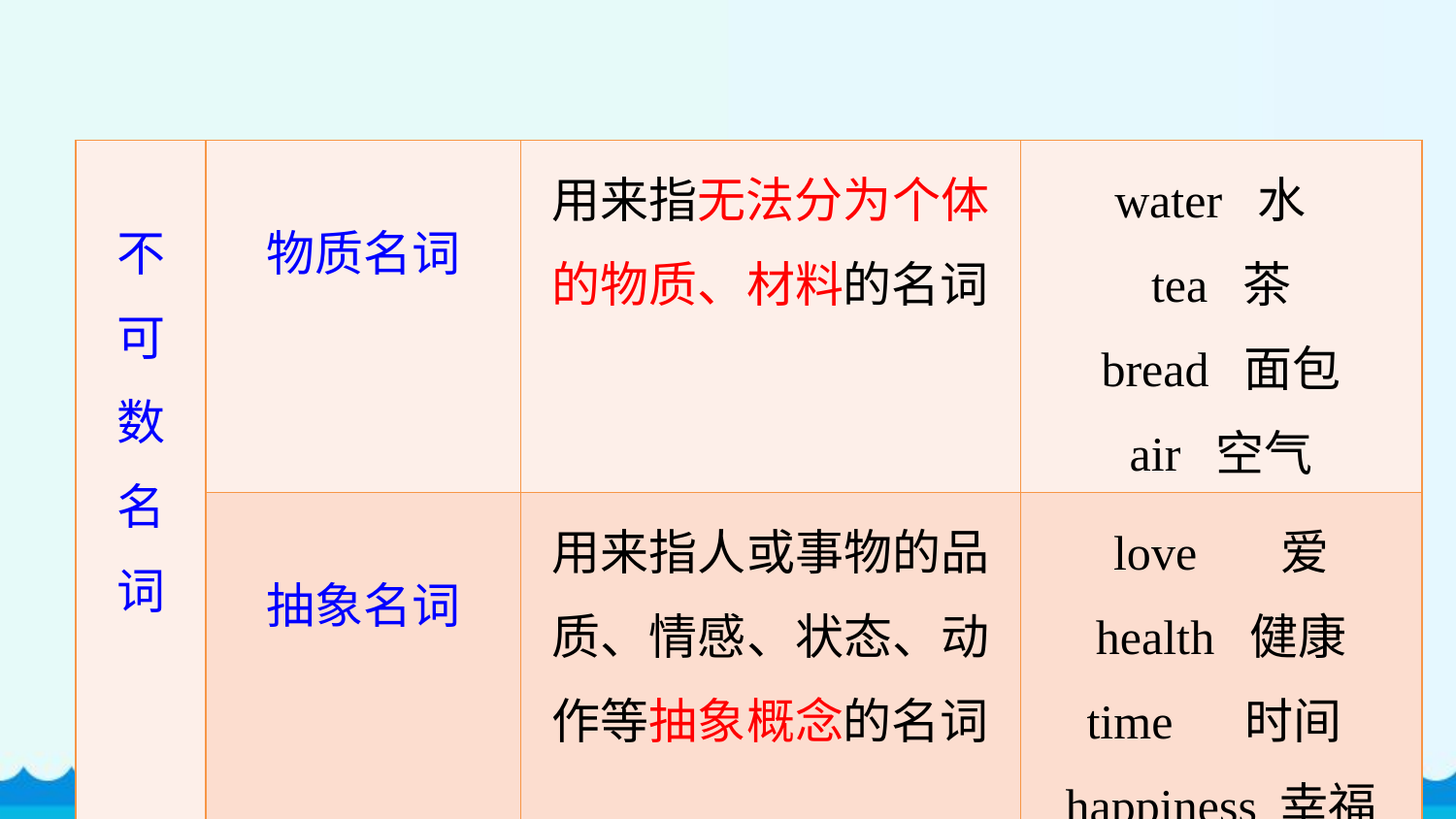

| 不 可 数 名 词 | 物质名词 | 用来指无法分为个体的物质、材料的名词 | water 水 tea 茶 bread 面包 air 空气 |
| --- | --- | --- | --- |
|  | 抽象名词 | 用来指人或事物的品质、情感、状态、动作等抽象概念的名词 | love 爱 health 健康 time 时间happiness 幸福 |